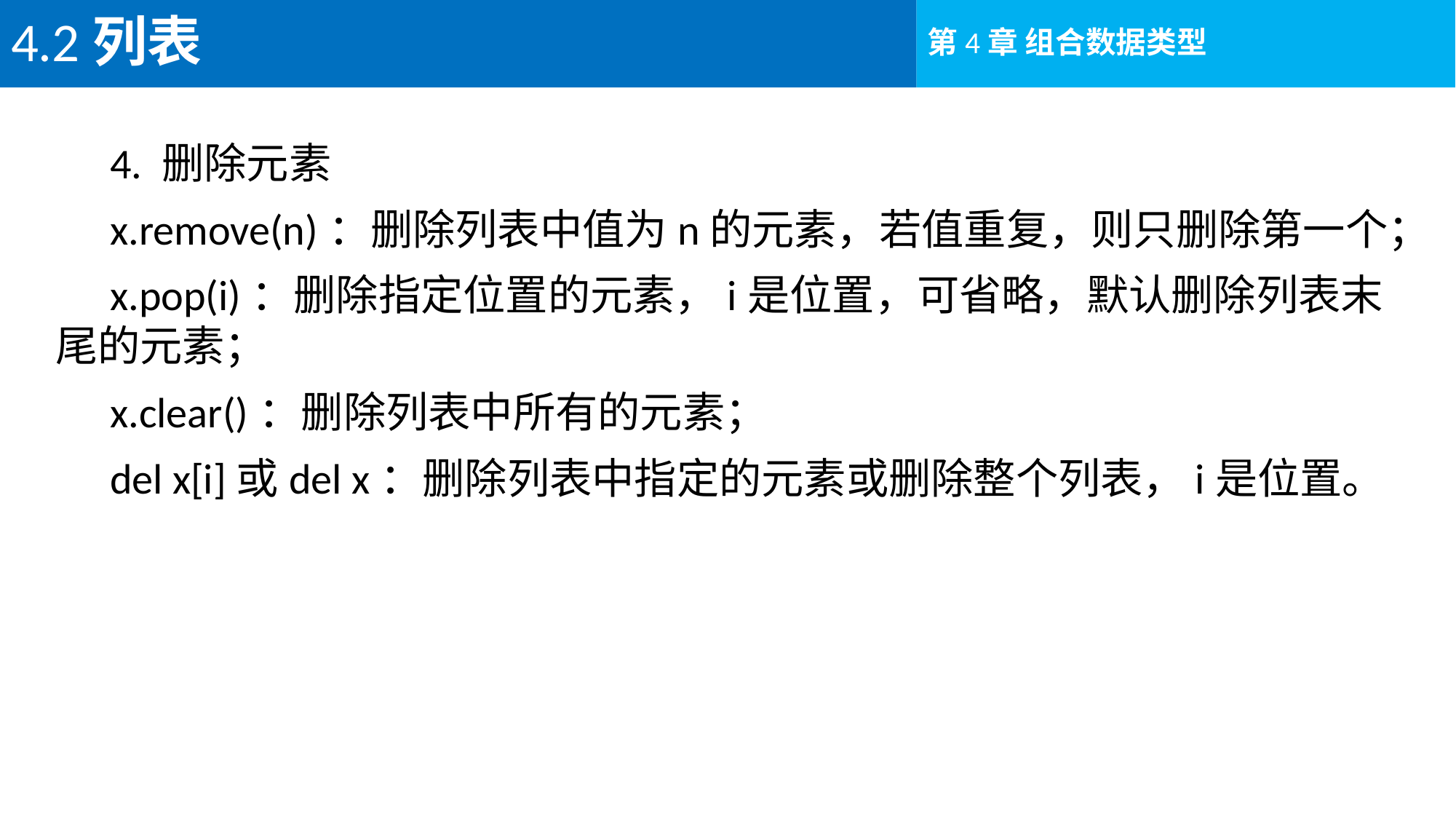

# 4.2列表
4. 删除元素
x.remove(n)：删除列表中值为n的元素，若值重复，则只删除第一个；
x.pop(i)：删除指定位置的元素，i是位置，可省略，默认删除列表末尾的元素；
x.clear()：删除列表中所有的元素；
del x[i]或del x：删除列表中指定的元素或删除整个列表，i是位置。